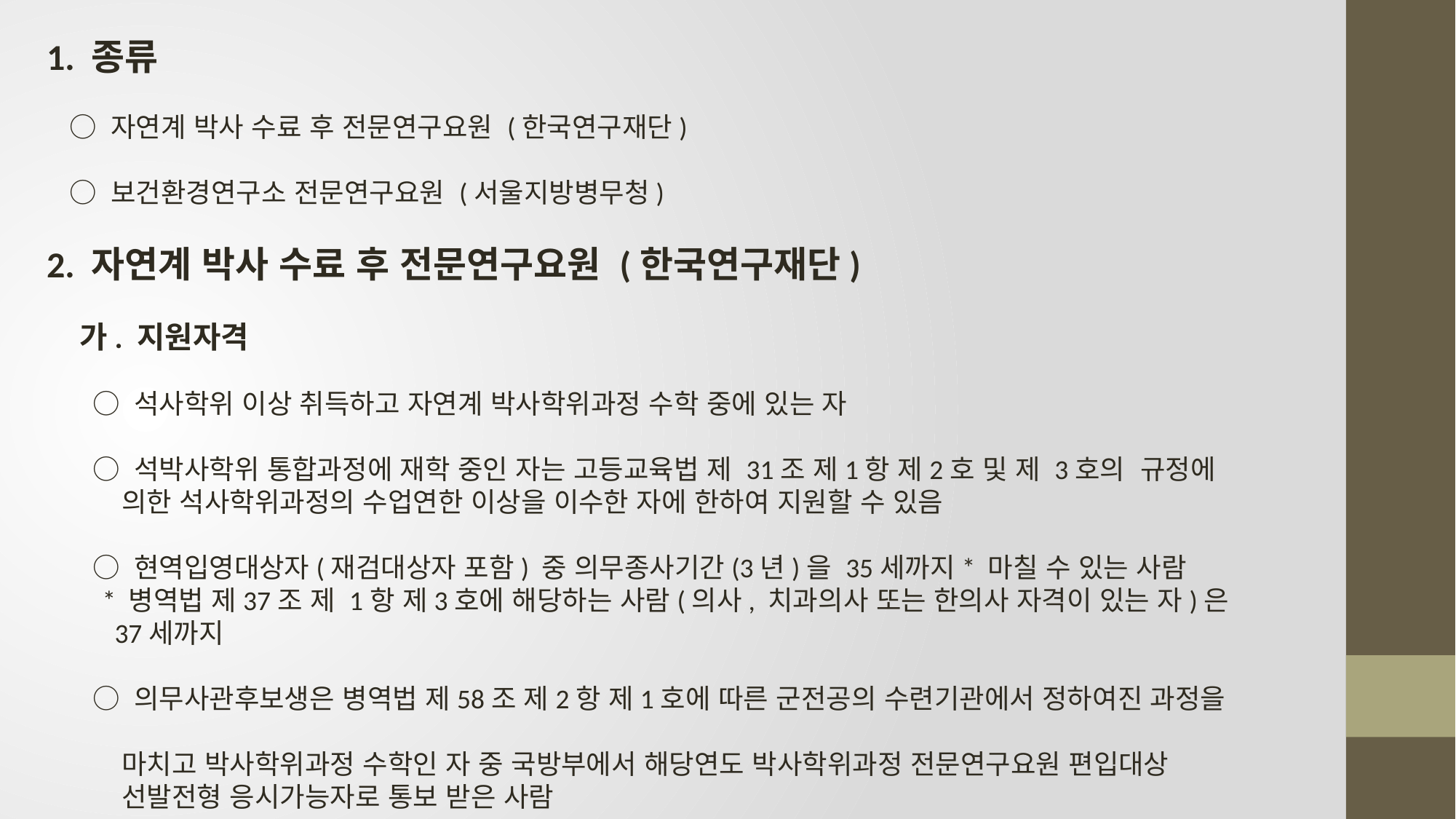

1. 종류

   ○ 자연계 박사 수료 후 전문연구요원 (한국연구재단)

   ○ 보건환경연구소 전문연구요원 (서울지방병무청)

2. 자연계 박사 수료 후 전문연구요원 (한국연구재단)

   가. 지원자격

      ○ 석사학위 이상 취득하고 자연계 박사학위과정 수학 중에 있는 자

      ○ 석박사학위 통합과정에 재학 중인 자는 고등교육법 제 31조 제1항 제2호 및 제 3호의  규정에
         의한 석사학위과정의 수업연한 이상을 이수한 자에 한하여 지원할 수 있음

      ○ 현역입영대상자(재검대상자 포함) 중 의무종사기간(3년)을 35세까지* 마칠 수 있는 사람
         * 병역법 제37조 제 1항 제3호에 해당하는 사람(의사, 치과의사 또는 한의사 자격이 있는 자)은
           37세까지

      ○ 의무사관후보생은 병역법 제58조 제2항 제1호에 따른 군전공의 수련기관에서 정하여진 과정을
         마치고 박사학위과정 수학인 자 중 국방부에서 해당연도 박사학위과정 전문연구요원 편입대상
         선발전형 응시가능자로 통보 받은 사람